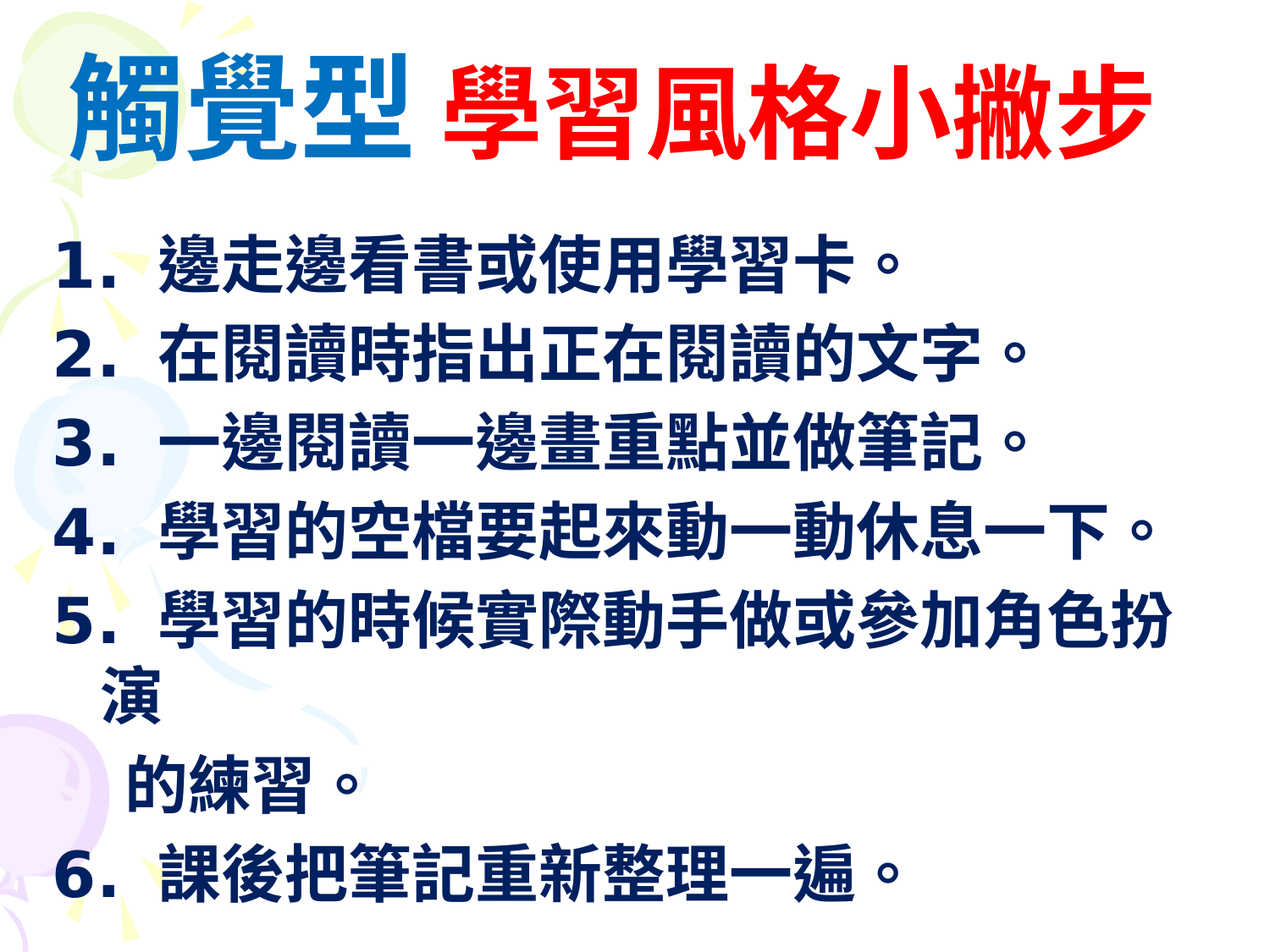

# 觸覺型   學習風格小撇步
1. 邊走邊看書或使用學習卡。
2. 在閱讀時指出正在閱讀的文字。
3. 一邊閱讀一邊畫重點並做筆記。
4. 學習的空檔要起來動一動休息一下。
5. 學習的時候實際動手做或參加角色扮演
    的練習。
6. 課後把筆記重新整理一遍。